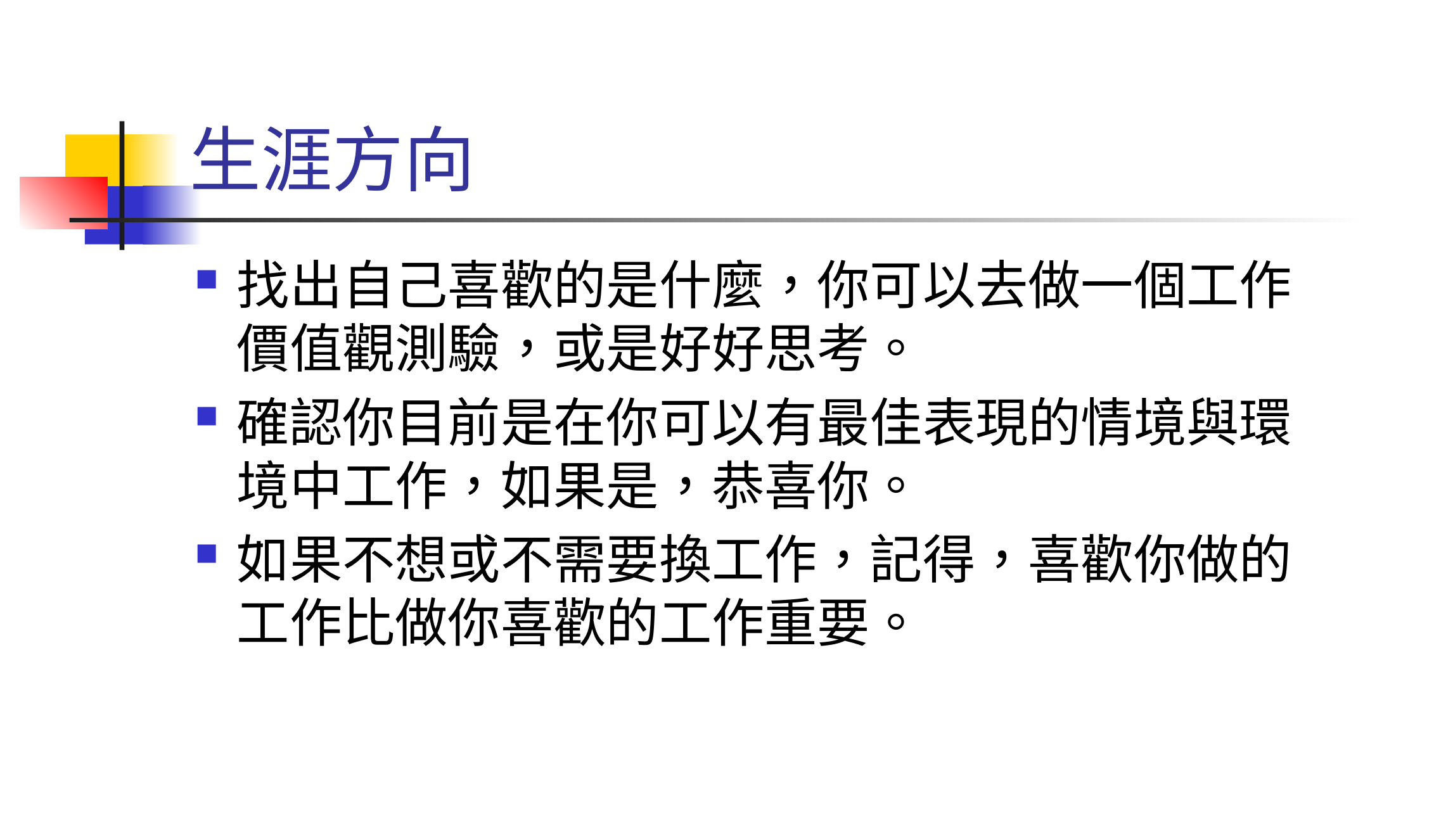

# 生涯方向
找出自己喜歡的是什麼，你可以去做一個工作價值觀測驗，或是好好思考。
確認你目前是在你可以有最佳表現的情境與環境中工作，如果是，恭喜你。
如果不想或不需要換工作，記得，喜歡你做的工作比做你喜歡的工作重要。